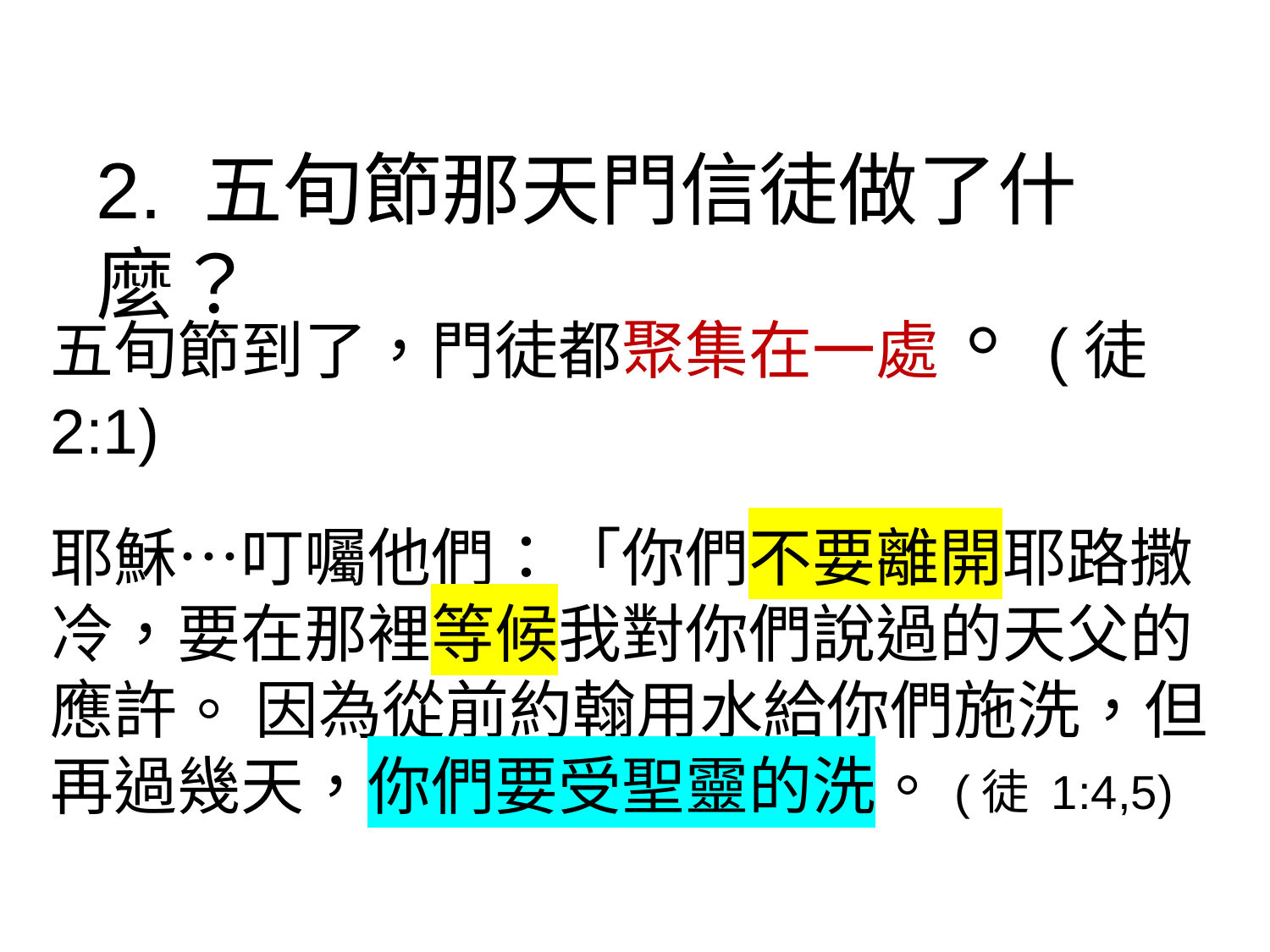

2. 五旬節那天門信徒做了什麼？
五旬節到了，門徒都聚集在一處。(徒 2:1)

耶穌…叮囑他們：「你們不要離開耶路撒冷，要在那裡等候我對你們說過的天父的應許。 因為從前約翰用水給你們施洗，但再過幾天，你們要受聖靈的洗。(徒 1:4,5)